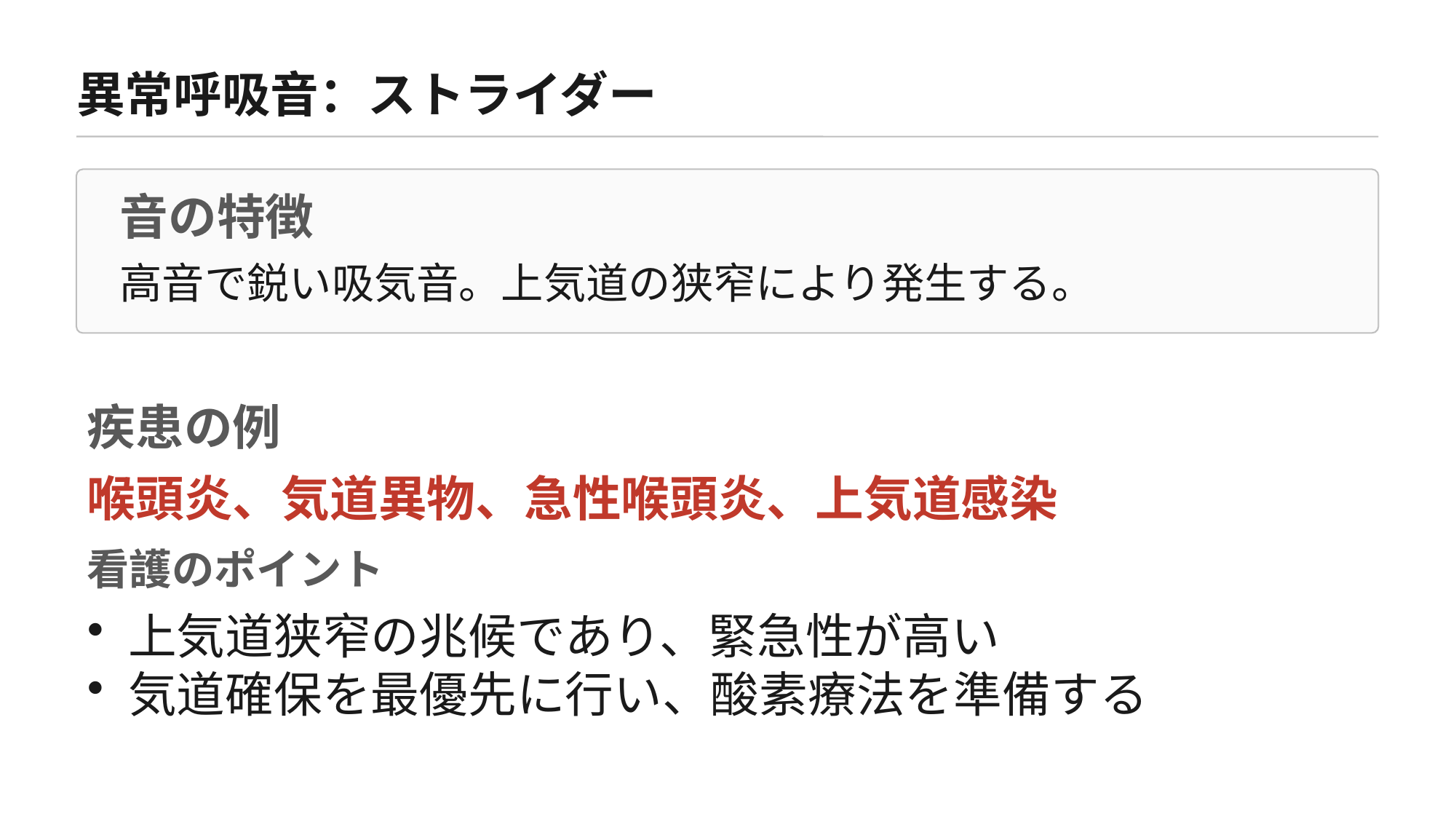

異常呼吸音：ストライダー

音の特徴
高音で鋭い吸気音。上気道の狭窄により発生する。
疾患の例
喉頭炎、気道異物、急性喉頭炎、上気道感染
看護のポイント
上気道狭窄の兆候であり、緊急性が高い
気道確保を最優先に行い、酸素療法を準備する